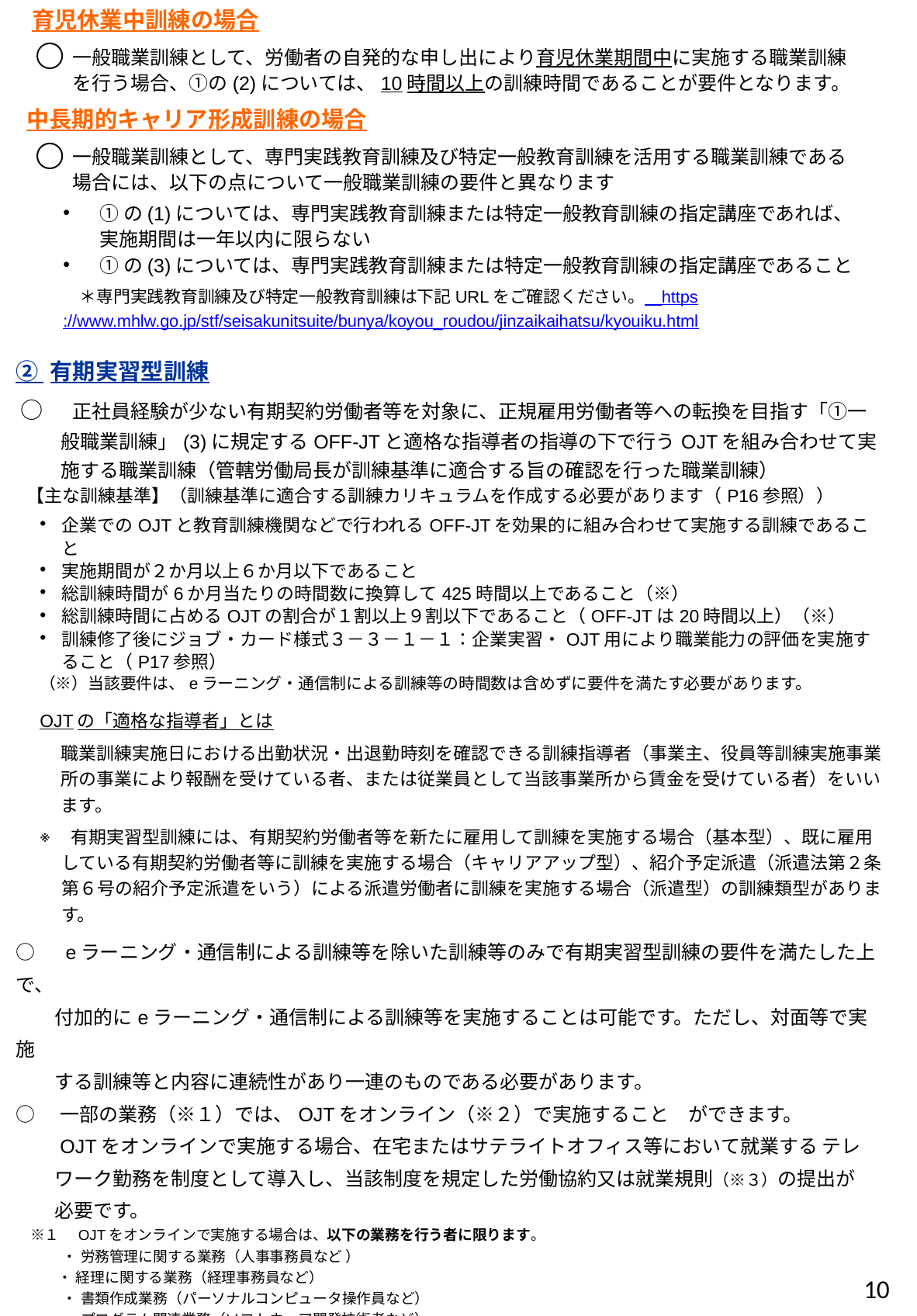

育児休業中訓練の場合

一般職業訓練として、労働者の自発的な申し出により育児休業期間中に実施する職業訓練を行う場合、➀の(2)については、10時間以上の訓練時間であることが要件となります。

　中長期的キャリア形成訓練の場合

一般職業訓練として、専門実践教育訓練及び特定一般教育訓練を活用する職業訓練である場合には、以下の点について一般職業訓練の要件と異なります

➀の(1)については、専門実践教育訓練または特定一般教育訓練の指定講座であれば、実施期間は一年以内に限らない
➀の(3)については、専門実践教育訓練または特定一般教育訓練の指定講座であること
　＊専門実践教育訓練及び特定一般教育訓練は下記URLをご確認ください。　https://www.mhlw.go.jp/stf/seisakunitsuite/bunya/koyou_roudou/jinzaikaihatsu/kyouiku.html
| ➁ 有期実習型訓練 ○　正社員経験が少ない有期契約労働者等を対象に、正規雇用労働者等への転換を目指す「➀一般職業訓練」(3)に規定するOFF-JTと適格な指導者の指導の下で行うOJTを組み合わせて実施する職業訓練（管轄労働局長が訓練基準に適合する旨の確認を行った職業訓練） 【主な訓練基準】（訓練基準に適合する訓練カリキュラムを作成する必要があります（P16参照）） 企業でのOJTと教育訓練機関などで行われるOFF-JTを効果的に組み合わせて実施する訓練であること 実施期間が２か月以上６か月以下であること 総訓練時間が6か月当たりの時間数に換算して425時間以上であること（※） 総訓練時間に占めるOJTの割合が１割以上９割以下であること（OFF-JTは20時間以上）（※） 訓練修了後にジョブ・カード様式３－３－１－１：企業実習・OJT用により職業能力の評価を実施すること（P17参照） （※）当該要件は、eラーニング・通信制による訓練等の時間数は含めずに要件を満たす必要があります。 OJTの「適格な指導者」とは 職業訓練実施日における出勤状況・出退勤時刻を確認できる訓練指導者（事業主、役員等訓練実施事業所の事業により報酬を受けている者、または従業員として当該事業所から賃金を受けている者）をいいます。 有期実習型訓練には、有期契約労働者等を新たに雇用して訓練を実施する場合（基本型）、既に雇用している有期契約労働者等に訓練を実施する場合（キャリアアップ型）、紹介予定派遣（派遣法第２条第６号の紹介予定派遣をいう）による派遣労働者に訓練を実施する場合（派遣型）の訓練類型があります。 ○　eラーニング・通信制による訓練等を除いた訓練等のみで有期実習型訓練の要件を満たした上で、 　　付加的にeラーニング・通信制による訓練等を実施することは可能です。ただし、対面等で実施 　　する訓練等と内容に連続性があり一連のものである必要があります。 ○　一部の業務（※１）では、OJTをオンライン（※２）で実施すること　ができます。 　　OJTをオンラインで実施する場合、在宅またはサテライトオフィス等において就業する テレ 　　ワーク勤務を制度として導入し、当該制度を規定した労働協約又は就業規則（※３）の提出が 　　必要です。　 　※１　OJTをオンラインで実施する場合は、以下の業務を行う者に限ります。 　　　 ・ 労務管理に関する業務（人事事務員など ） 　　 ・ 経理に関する業務（経理事務員など） 　　　 ・ 書類作成業務（パーソナルコンピュータ操作員など） 　　 　・ プログラム関連業務（ソフトウェア開発技術者など） 　 　　・ システム開発業務（システム設計技術者など） 　　　・ 各種設計業務（CAD オペレーターなど） 　※２　情報通信技術を利用して同時かつ双方向的にやりとりを行うことができる形態に限ります。 　※３　厚生労働省作成の「テレワークモデル就業規則～作成の手引き～」において、テレワーク勤務の規定例などを 　　　　掲載しています。詳しくは下記URLをご参照ください。 　 　　 ・テレワークモデル就業規則～作成の手引き～ https://www.mhlw.go.jp/content/11911500/000683360.pdf |
| --- |
10